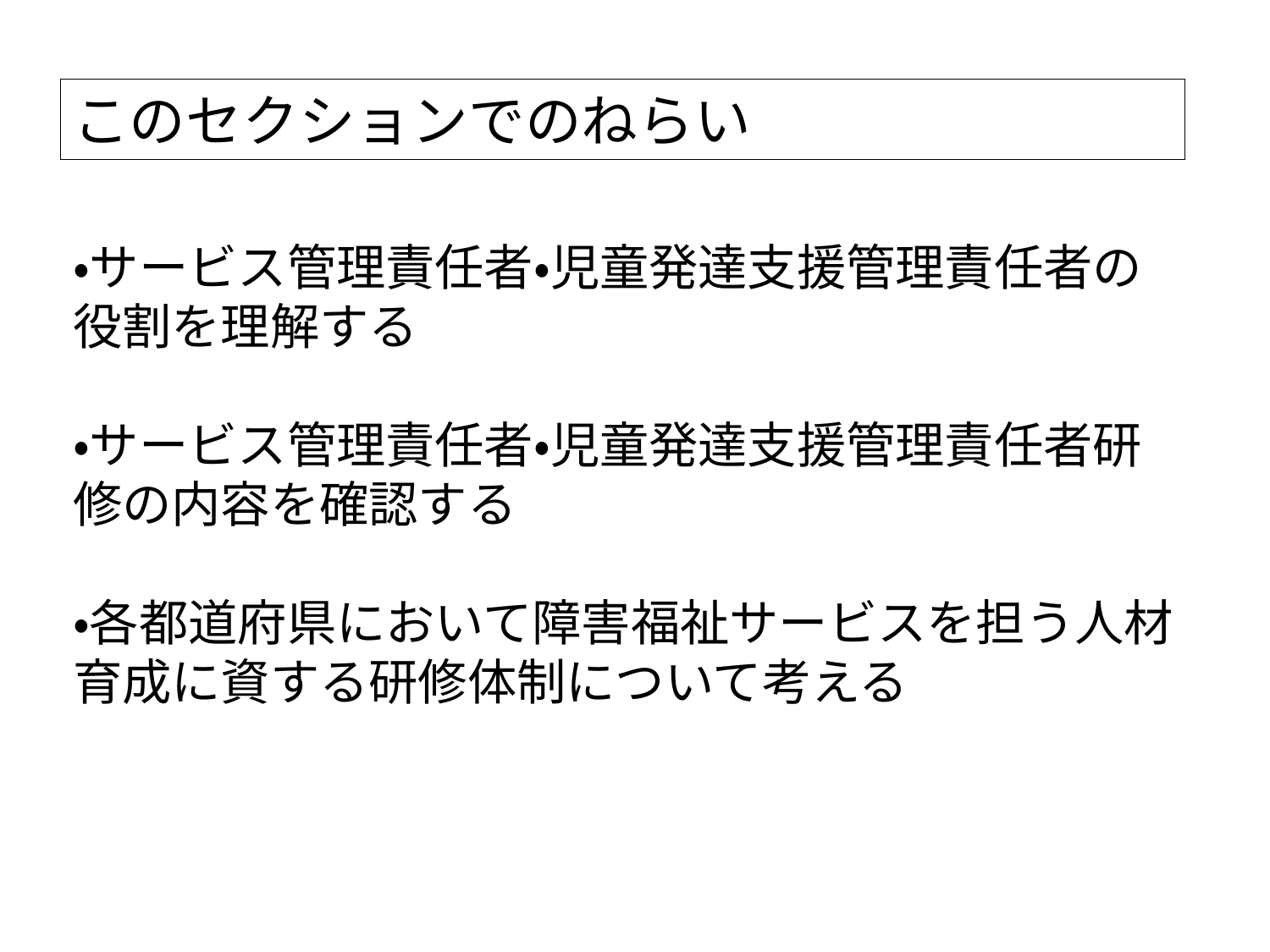

このセクションでのねらい
・サービス管理責任者・児童発達支援管理責任者の役割を理解する

・サービス管理責任者・児童発達支援管理責任者研修の内容を確認する

・各都道府県において障害福祉サービスを担う人材育成に資する研修体制について考える